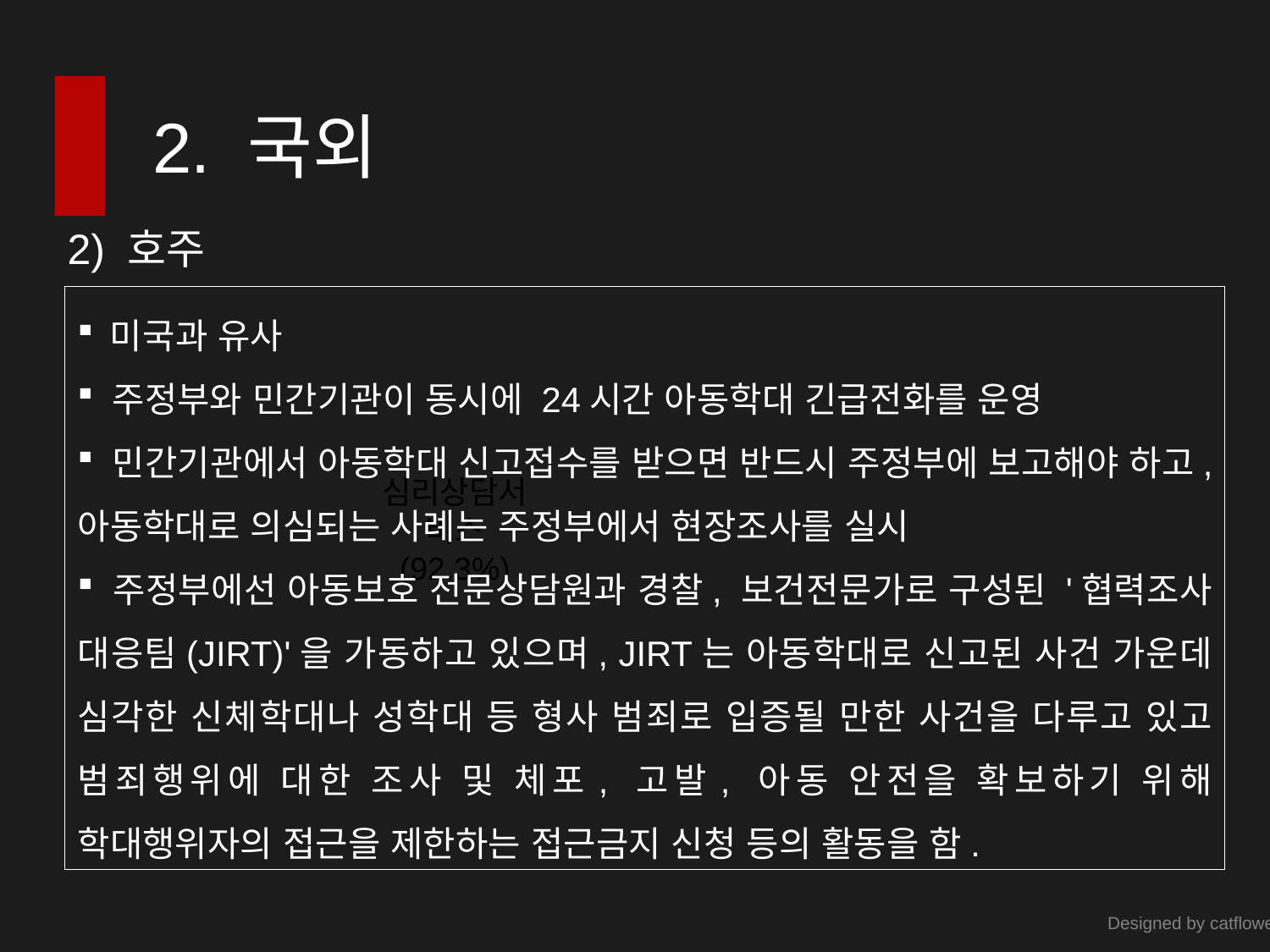

2. 국외
2) 호주

 미국과 유사
 주정부와 민간기관이 동시에 24시간 아동학대 긴급전화를 운영
 민간기관에서 아동학대 신고접수를 받으면 반드시 주정부에 보고해야 하고, 아동학대로 의심되는 사례는 주정부에서 현장조사를 실시
 주정부에선 아동보호 전문상담원과 경찰, 보건전문가로 구성된 '협력조사 대응팀(JIRT)'을 가동하고 있으며, JIRT는 아동학대로 신고된 사건 가운데 심각한 신체학대나 성학대 등 형사 범죄로 입증될 만한 사건을 다루고 있고 범죄행위에 대한 조사 및 체포, 고발, 아동 안전을 확보하기 위해 학대행위자의 접근을 제한하는 접근금지 신청 등의 활동을 함.
심리상담서비스
(92.3%)
Designed by catflowerbox